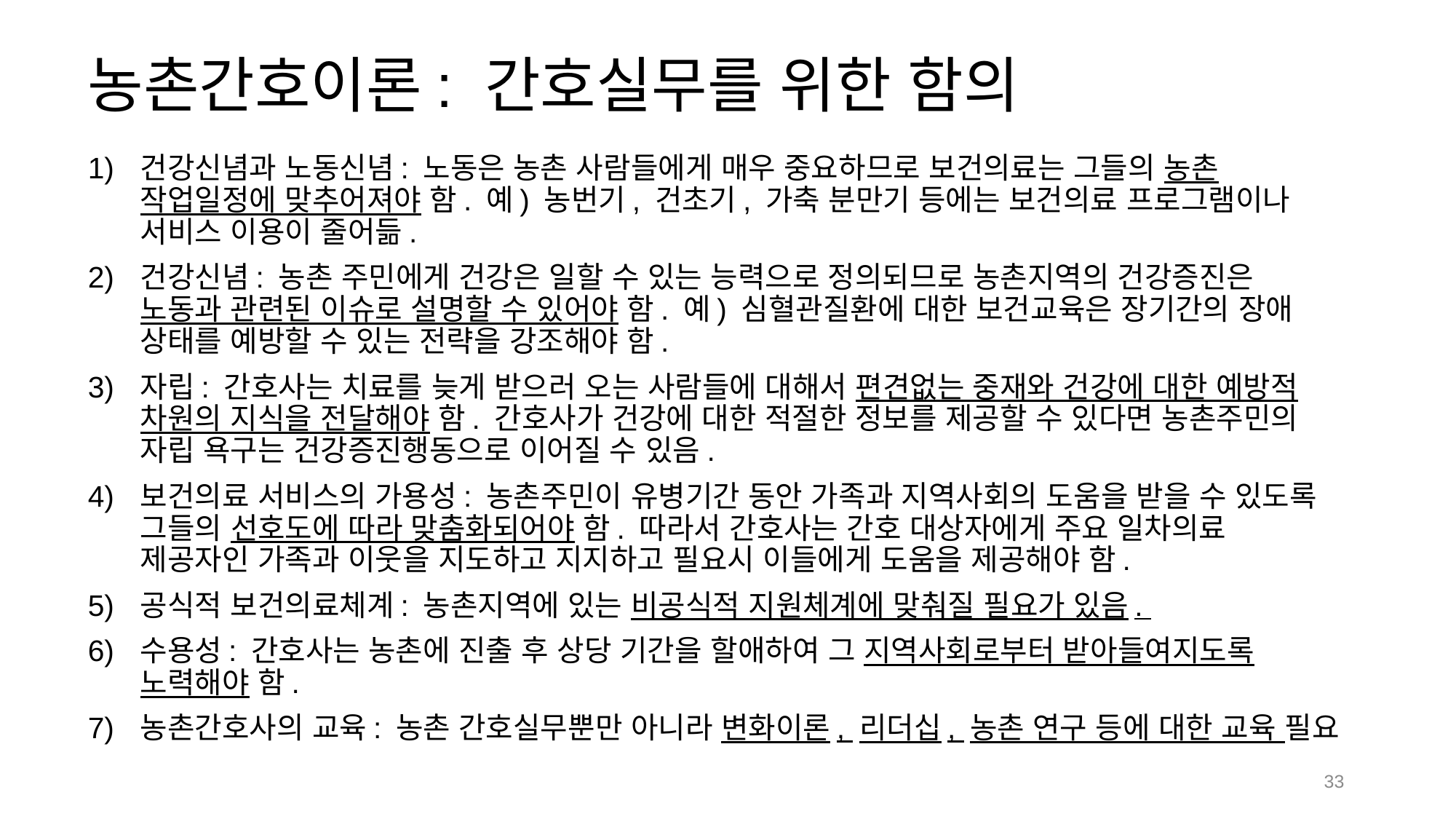

# 농촌간호이론: 간호실무를 위한 함의
건강신념과 노동신념: 노동은 농촌 사람들에게 매우 중요하므로 보건의료는 그들의 농촌 작업일정에 맞추어져야 함. 예) 농번기, 건초기, 가축 분만기 등에는 보건의료 프로그램이나 서비스 이용이 줄어듦.
건강신념: 농촌 주민에게 건강은 일할 수 있는 능력으로 정의되므로 농촌지역의 건강증진은 노동과 관련된 이슈로 설명할 수 있어야 함. 예) 심혈관질환에 대한 보건교육은 장기간의 장애 상태를 예방할 수 있는 전략을 강조해야 함.
자립: 간호사는 치료를 늦게 받으러 오는 사람들에 대해서 편견없는 중재와 건강에 대한 예방적 차원의 지식을 전달해야 함. 간호사가 건강에 대한 적절한 정보를 제공할 수 있다면 농촌주민의 자립 욕구는 건강증진행동으로 이어질 수 있음.
보건의료 서비스의 가용성: 농촌주민이 유병기간 동안 가족과 지역사회의 도움을 받을 수 있도록 그들의 선호도에 따라 맞춤화되어야 함. 따라서 간호사는 간호 대상자에게 주요 일차의료 제공자인 가족과 이웃을 지도하고 지지하고 필요시 이들에게 도움을 제공해야 함.
공식적 보건의료체계: 농촌지역에 있는 비공식적 지원체계에 맞춰질 필요가 있음.
수용성: 간호사는 농촌에 진출 후 상당 기간을 할애하여 그 지역사회로부터 받아들여지도록 노력해야 함.
농촌간호사의 교육: 농촌 간호실무뿐만 아니라 변화이론, 리더십, 농촌 연구 등에 대한 교육 필요
33